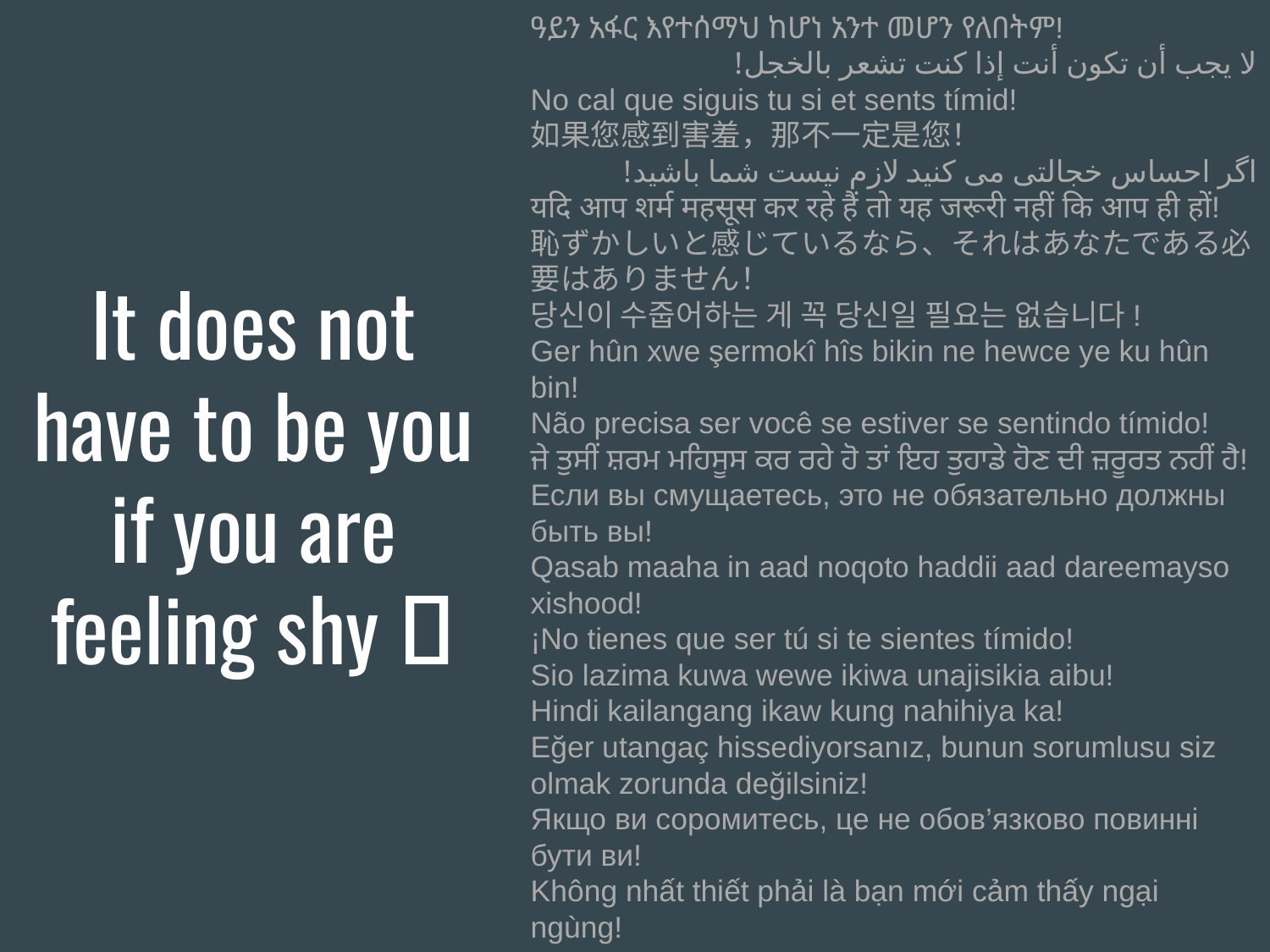

It does not have to be you if you are feeling shy 🫣
ዓይን አፋር እየተሰማህ ከሆነ አንተ መሆን የለበትም!
لا يجب أن تكون أنت إذا كنت تشعر بالخجل!
No cal que siguis tu si et sents tímid!
如果您感到害羞，那不一定是您！
اگر احساس خجالتی می کنید لازم نیست شما باشید!
यदि आप शर्म महसूस कर रहे हैं तो यह जरूरी नहीं कि आप ही हों!
恥ずかしいと感じているなら、それはあなたである必要はありません！
당신이 수줍어하는 게 꼭 당신일 필요는 없습니다!
Ger hûn xwe şermokî hîs bikin ne hewce ye ku hûn bin!
Não precisa ser você se estiver se sentindo tímido!
ਜੇ ਤੁਸੀਂ ਸ਼ਰਮ ਮਹਿਸੂਸ ਕਰ ਰਹੇ ਹੋ ਤਾਂ ਇਹ ਤੁਹਾਡੇ ਹੋਣ ਦੀ ਜ਼ਰੂਰਤ ਨਹੀਂ ਹੈ!
Если вы смущаетесь, это не обязательно должны быть вы!
Qasab maaha in aad noqoto haddii aad dareemayso xishood!
¡No tienes que ser tú si te sientes tímido!
Sio lazima kuwa wewe ikiwa unajisikia aibu!
Hindi kailangang ikaw kung nahihiya ka!
Eğer utangaç hissediyorsanız, bunun sorumlusu siz olmak zorunda değilsiniz!
Якщо ви соромитесь, це не обов’язково повинні бути ви!
Không nhất thiết phải là bạn mới cảm thấy ngại ngùng!